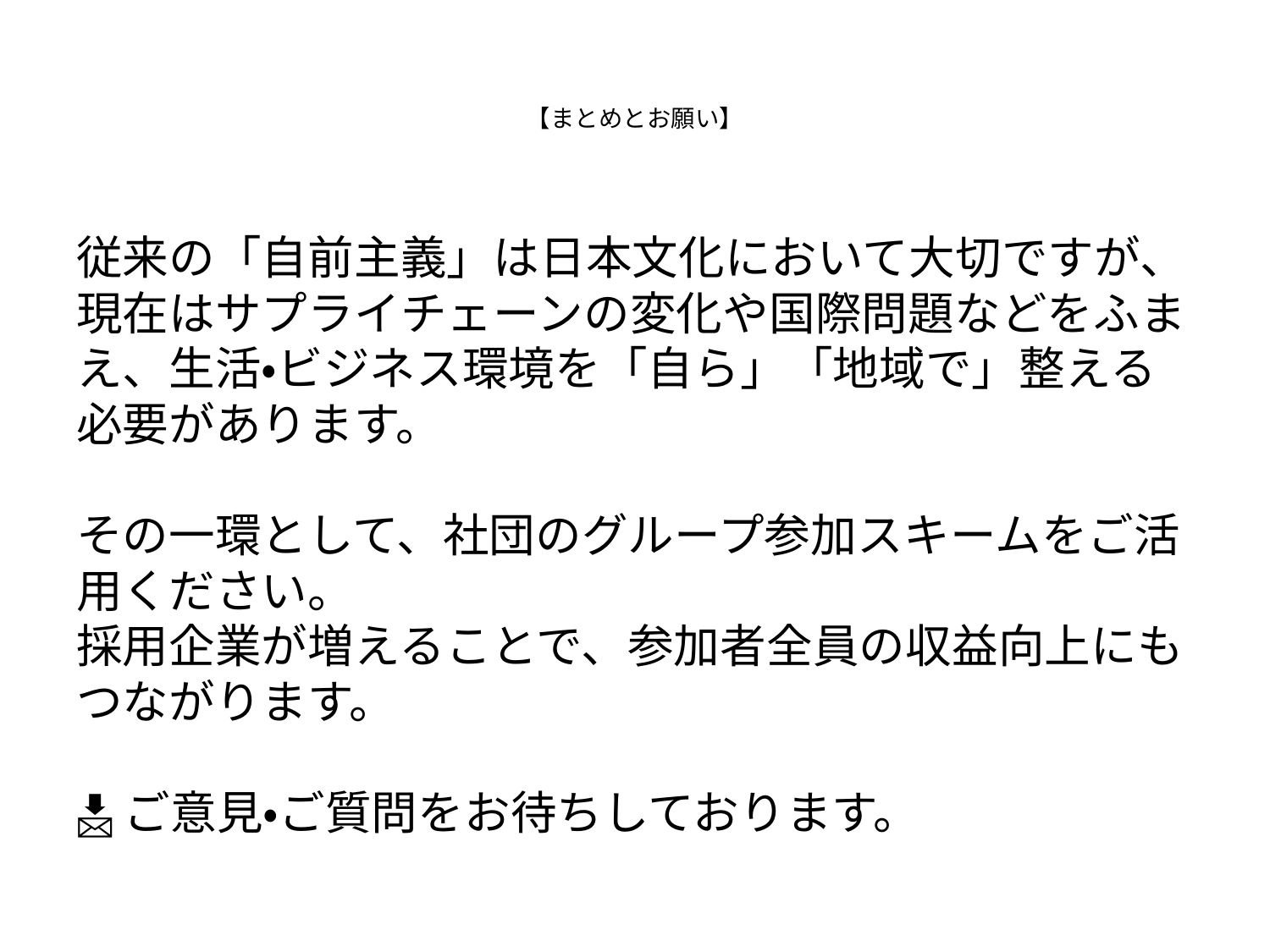

# 【まとめとお願い】
従来の「自前主義」は日本文化において大切ですが、現在はサプライチェーンの変化や国際問題などをふまえ、生活・ビジネス環境を「自ら」「地域で」整える必要があります。
その一環として、社団のグループ参加スキームをご活用ください。
採用企業が増えることで、参加者全員の収益向上にもつながります。
📩 ご意見・ご質問をお待ちしております。